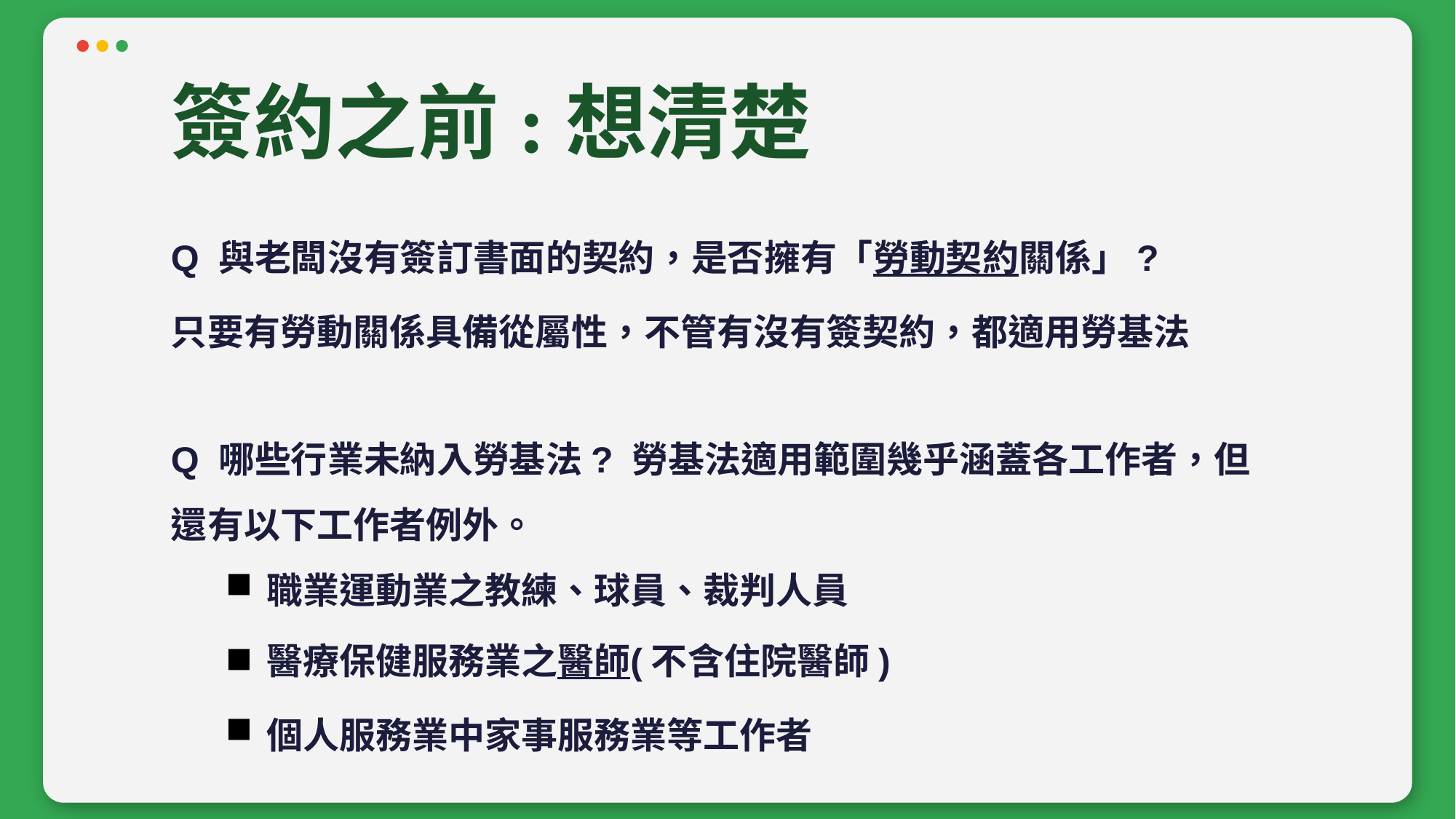

簽約之前:想清楚
Q 與老闆沒有簽訂書面的契約，是否擁有「勞動契約關係」?
只要有勞動關係具備從屬性，不管有沒有簽契約，都適用勞基法
Q 哪些行業未納入勞基法? 勞基法適用範圍幾乎涵蓋各工作者，但還有以下工作者例外。
職業運動業之教練、球員、裁判人員
醫療保健服務業之醫師(不含住院醫師)
個人服務業中家事服務業等工作者